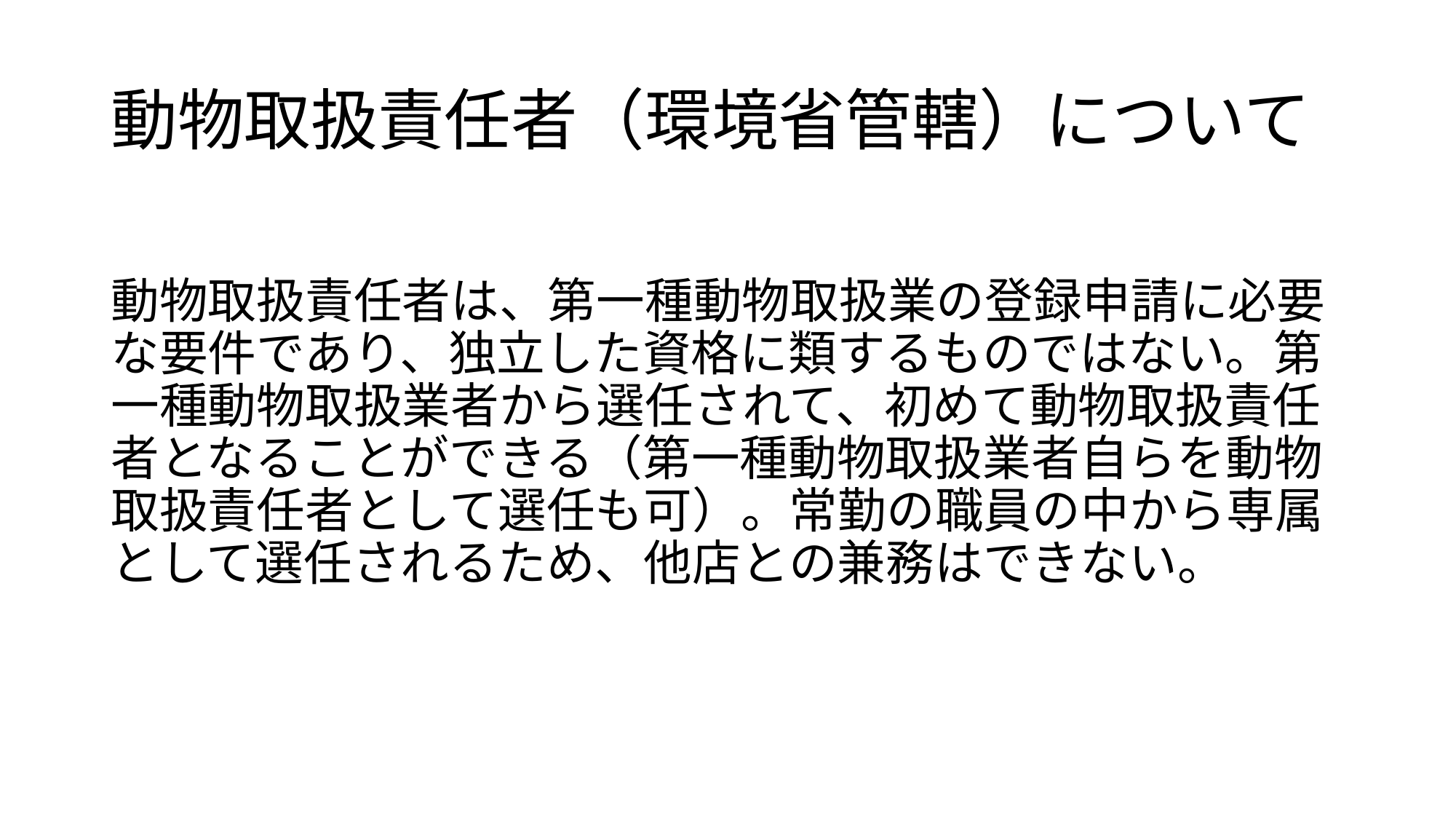

# 動物取扱責任者（環境省管轄）について
動物取扱責任者は、第一種動物取扱業の登録申請に必要な要件であり、独立した資格に類するものではない。第一種動物取扱業者から選任されて、初めて動物取扱責任者となることができる（第一種動物取扱業者自らを動物取扱責任者として選任も可）。常勤の職員の中から専属として選任されるため、他店との兼務はできない。